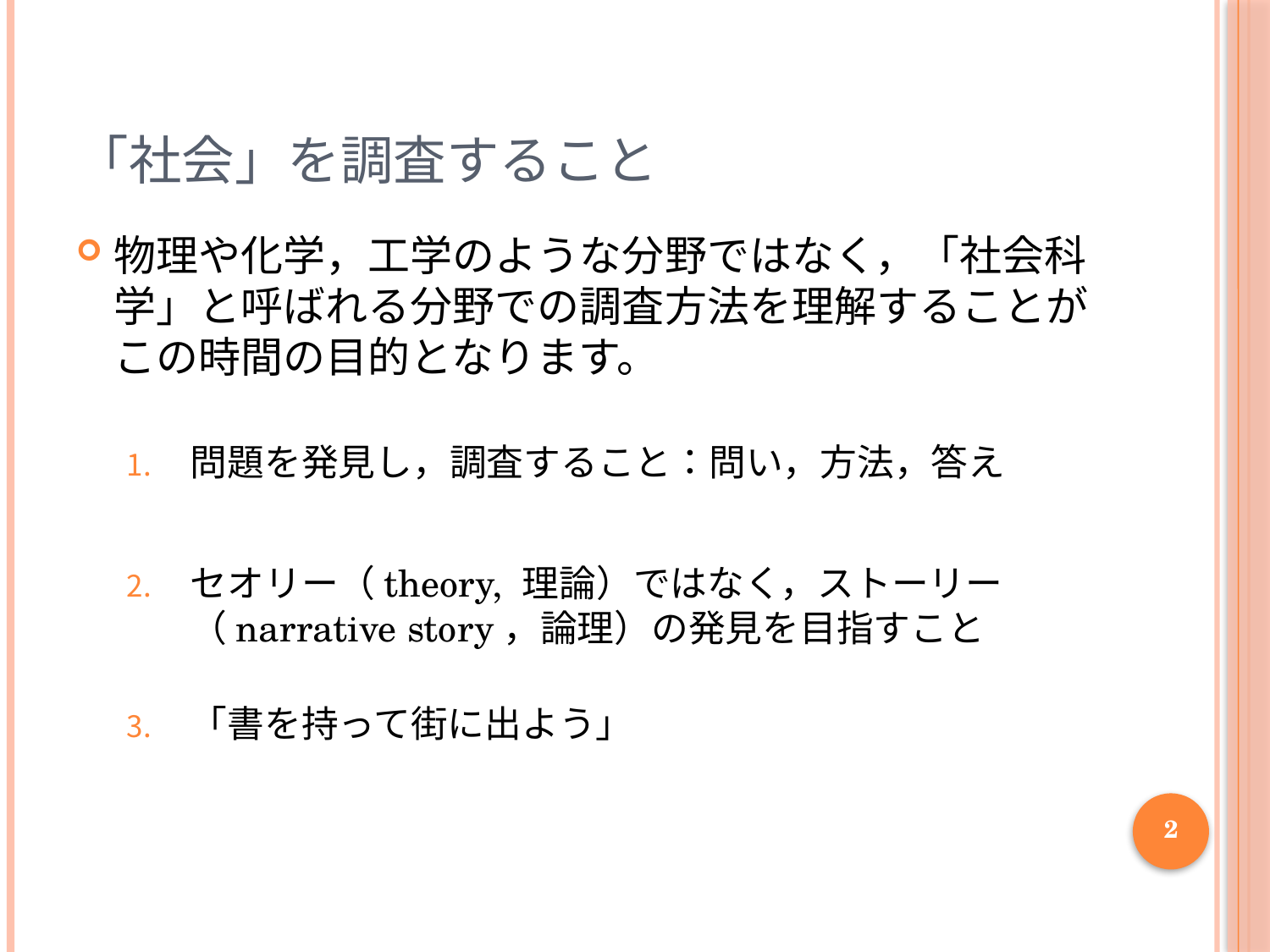

# 「社会」を調査すること
物理や化学，工学のような分野ではなく，「社会科学」と呼ばれる分野での調査方法を理解することがこの時間の目的となります。
問題を発見し，調査すること：問い，方法，答え

セオリー（theory, 理論）ではなく，ストーリー（narrative story，論理）の発見を目指すこと
「書を持って街に出よう」

2